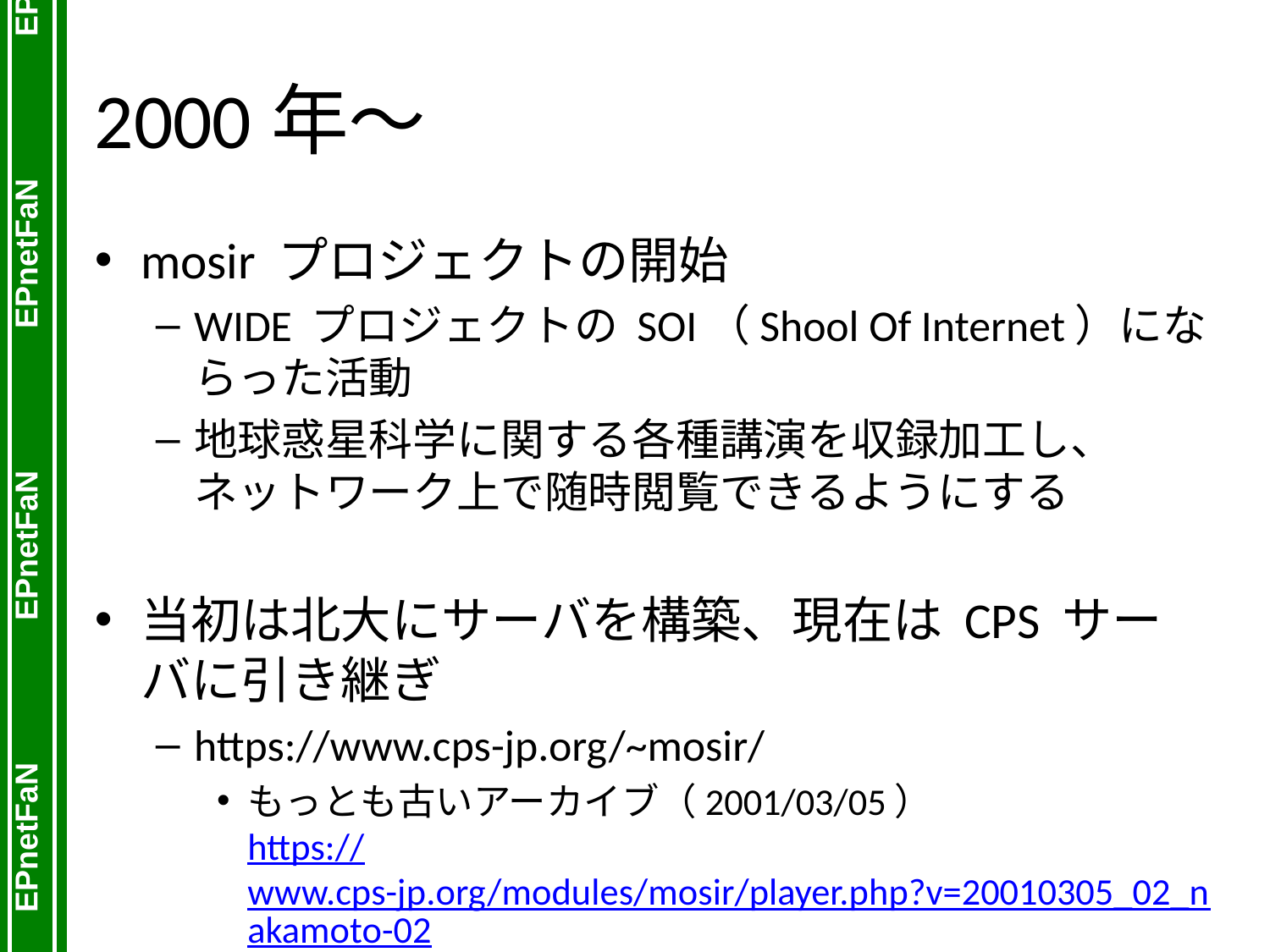

# 2000年～
mosir プロジェクトの開始
WIDE プロジェクトの SOI（Shool Of Internet）にならった活動
地球惑星科学に関する各種講演を収録加工し、
ネットワーク上で随時閲覧できるようにする

当初は北大にサーバを構築、現在は CPS サーバに引き継ぎ
https://www.cps-jp.org/~mosir/
もっとも古いアーカイブ（2001/03/05）
https://www.cps-jp.org/modules/mosir/player.php?v=20010305_02_nakamoto-02